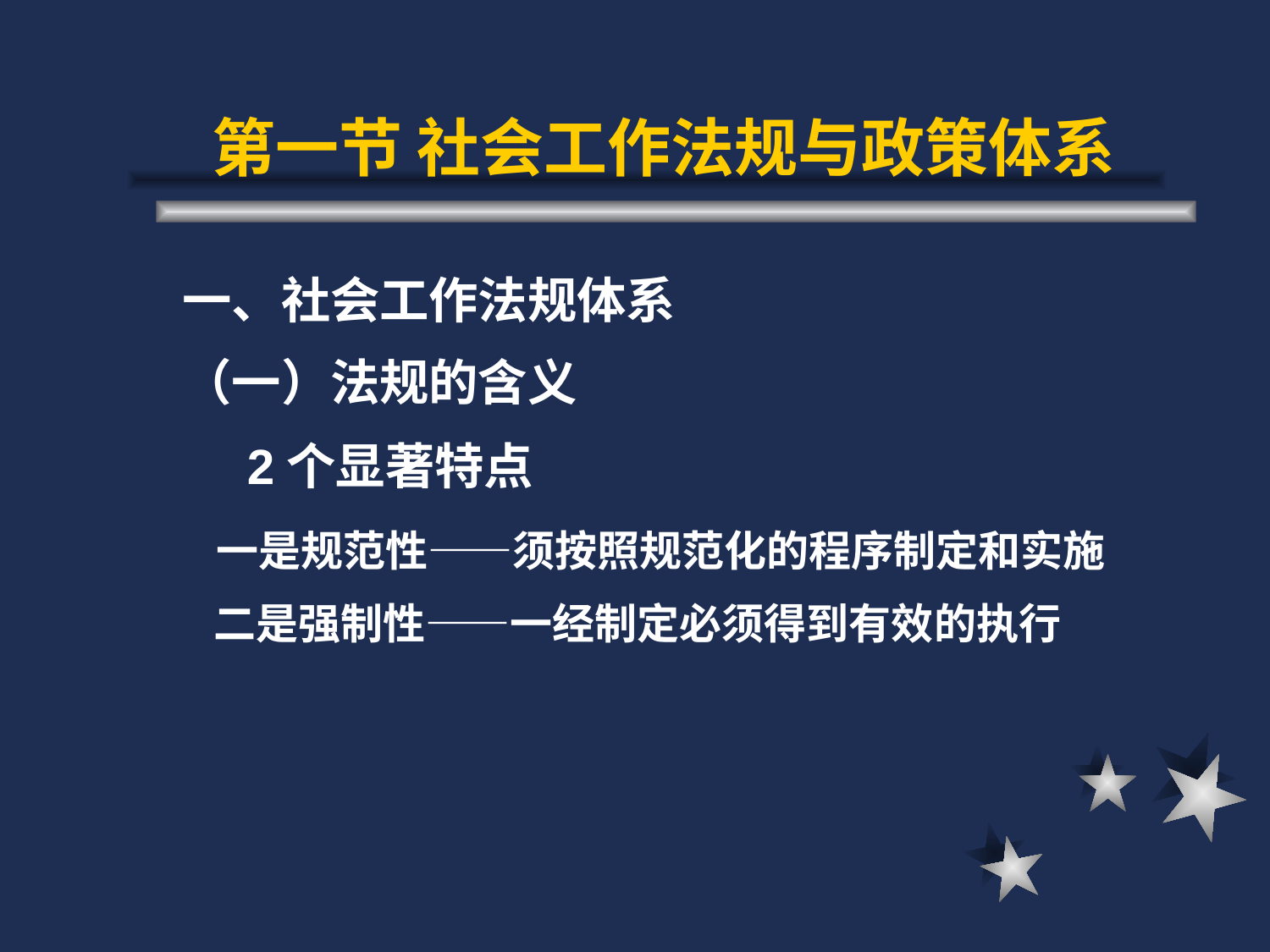

# 第一节 社会工作法规与政策体系
   一、社会工作法规体系
   （一）法规的含义
        2个显著特点
      一是规范性——须按照规范化的程序制定和实施
       二是强制性——一经制定必须得到有效的执行
7